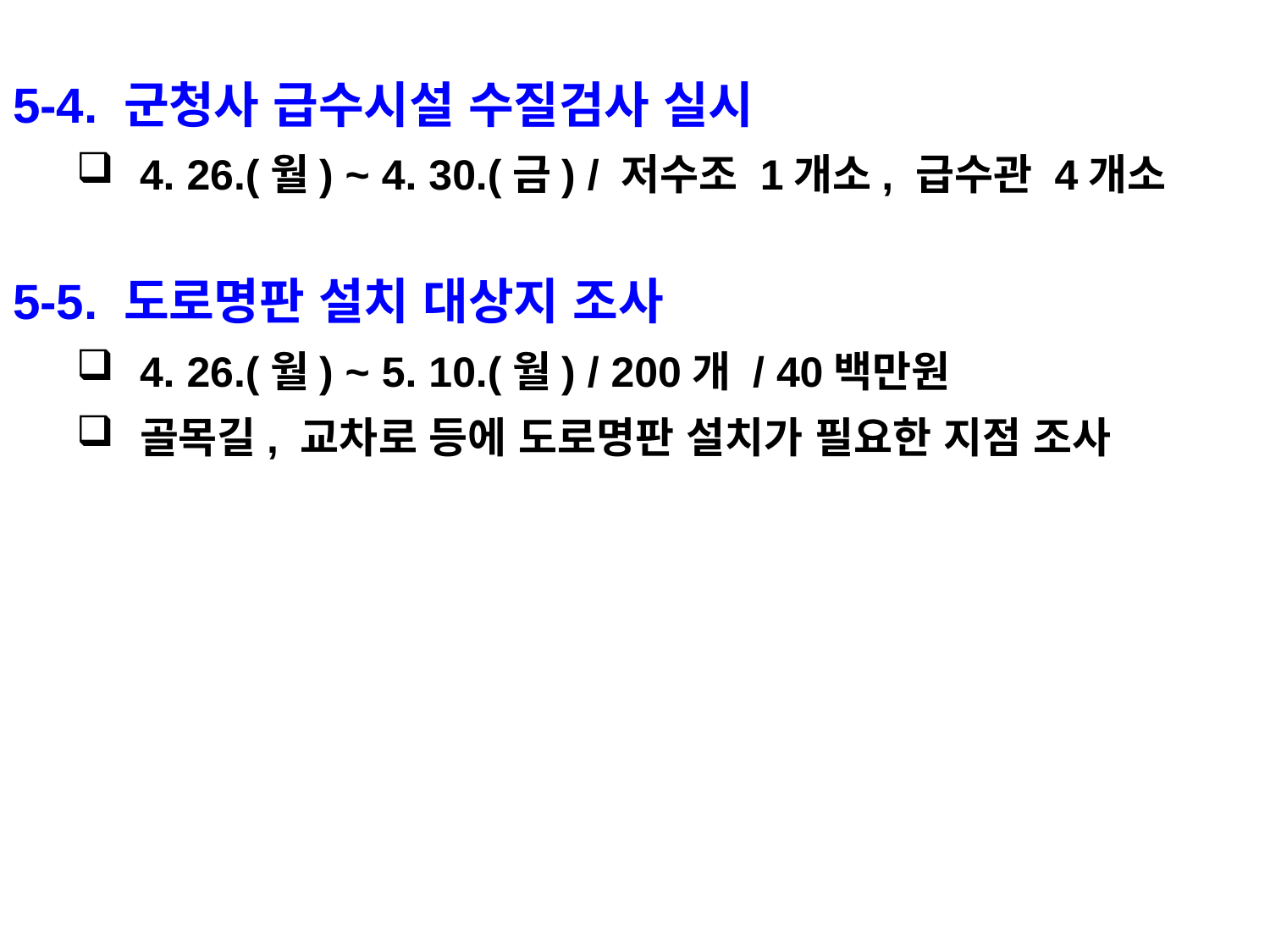

5-4. 군청사 급수시설 수질검사 실시
4. 26.(월) ~ 4. 30.(금) / 저수조 1개소, 급수관 4개소

5-5. 도로명판 설치 대상지 조사
4. 26.(월) ~ 5. 10.(월) / 200개 / 40백만원
골목길, 교차로 등에 도로명판 설치가 필요한 지점 조사